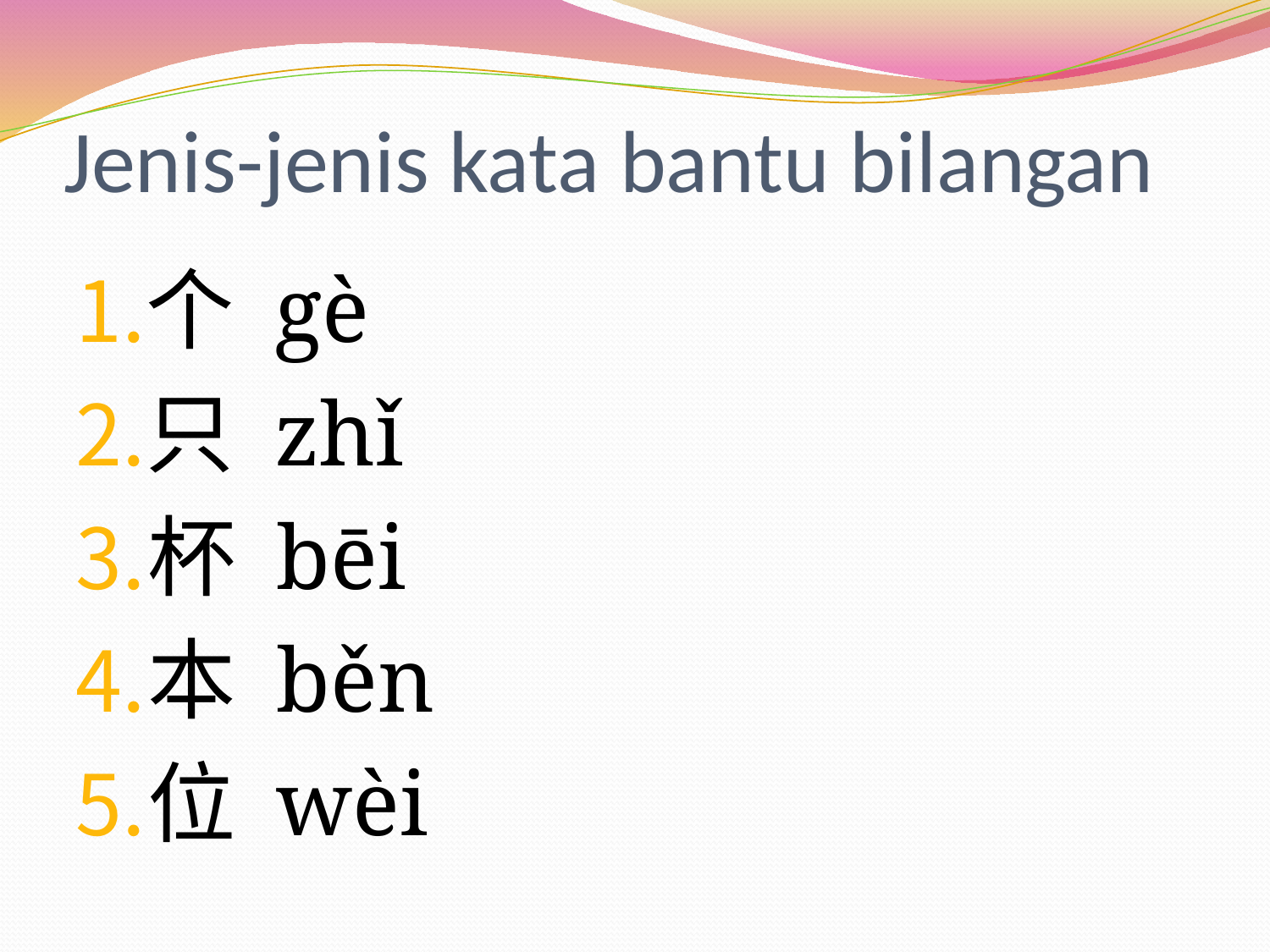

# Jenis-jenis kata bantu bilangan
个 gè
只 zhǐ
杯 bēi
本 běn
位 wèi